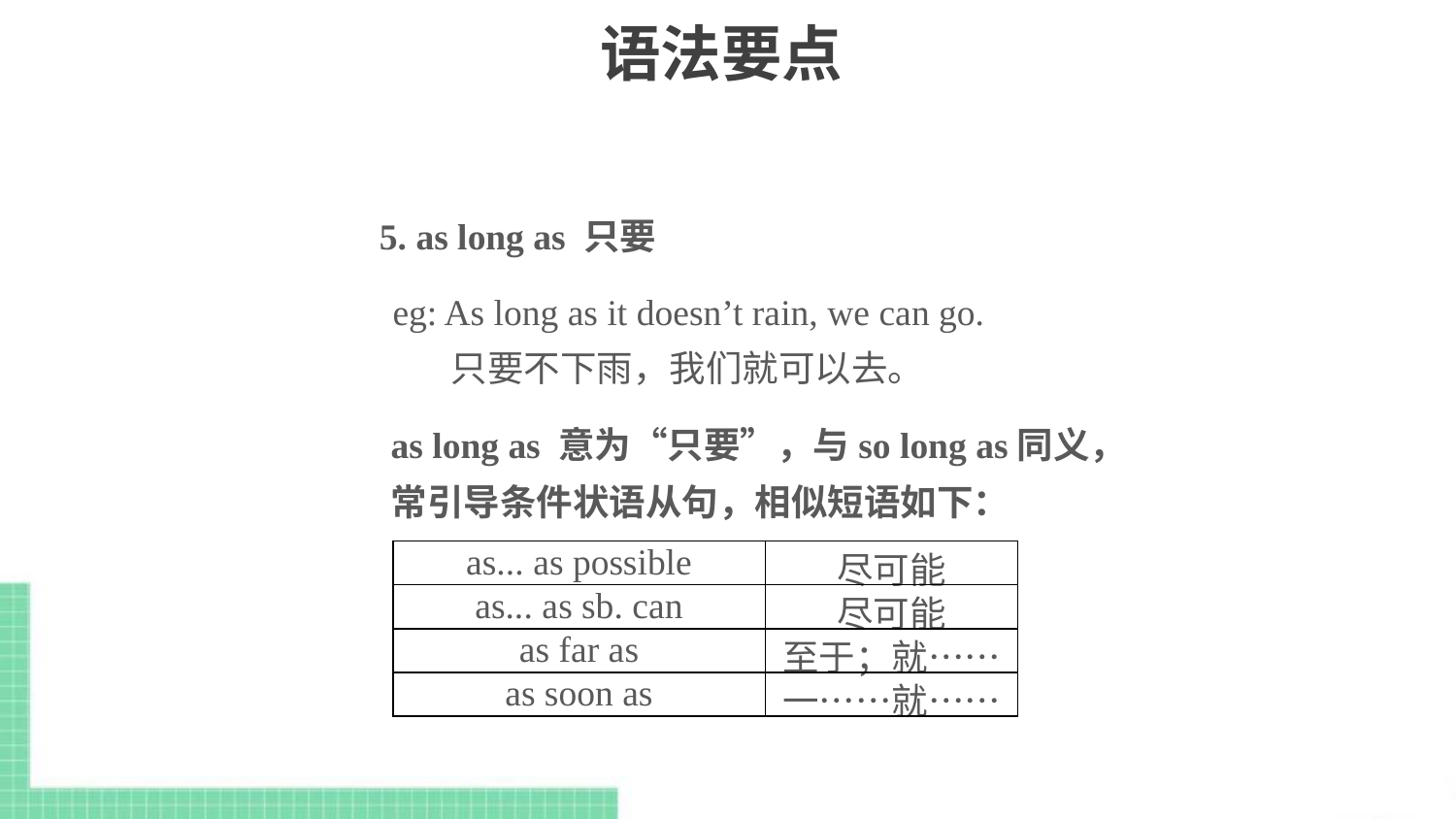

# 语法要点
5. as long as 只要
eg: As long as it doesn’t rain, we can go.
      只要不下雨，我们就可以去。
as long as 意为“只要”，与so long as同义，
常引导条件状语从句，相似短语如下：
| as... as possible | 尽可能 |
| --- | --- |
| as... as sb. can | 尽可能 |
| as far as | 至于；就…… |
| as soon as | 一……就…… |